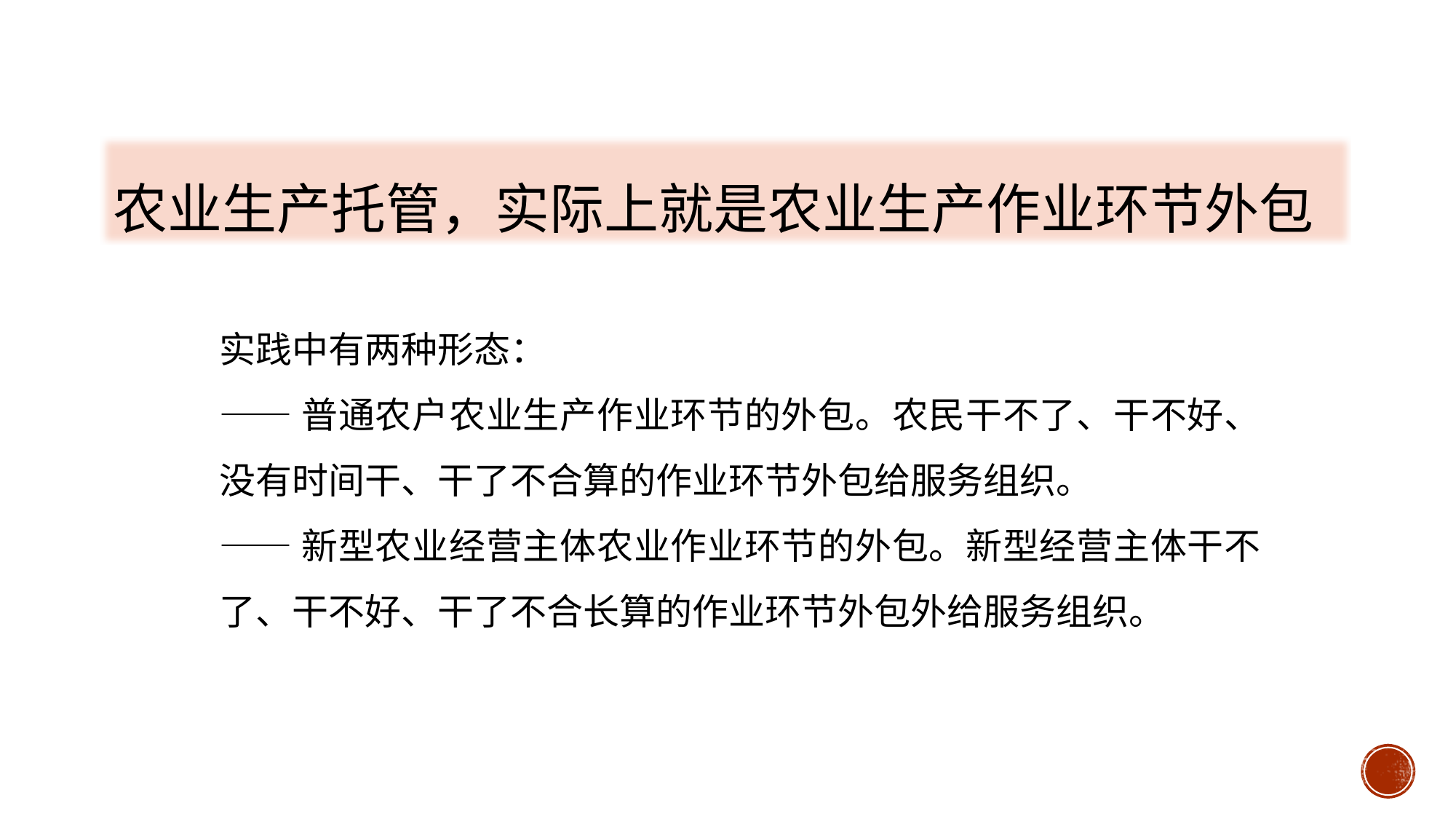

农业生产托管，实际上就是农业生产作业环节外包
实践中有两种形态：
——普通农户农业生产作业环节的外包。农民干不了、干不好、没有时间干、干了不合算的作业环节外包给服务组织。
——新型农业经营主体农业作业环节的外包。新型经营主体干不了、干不好、干了不合长算的作业环节外包外给服务组织。